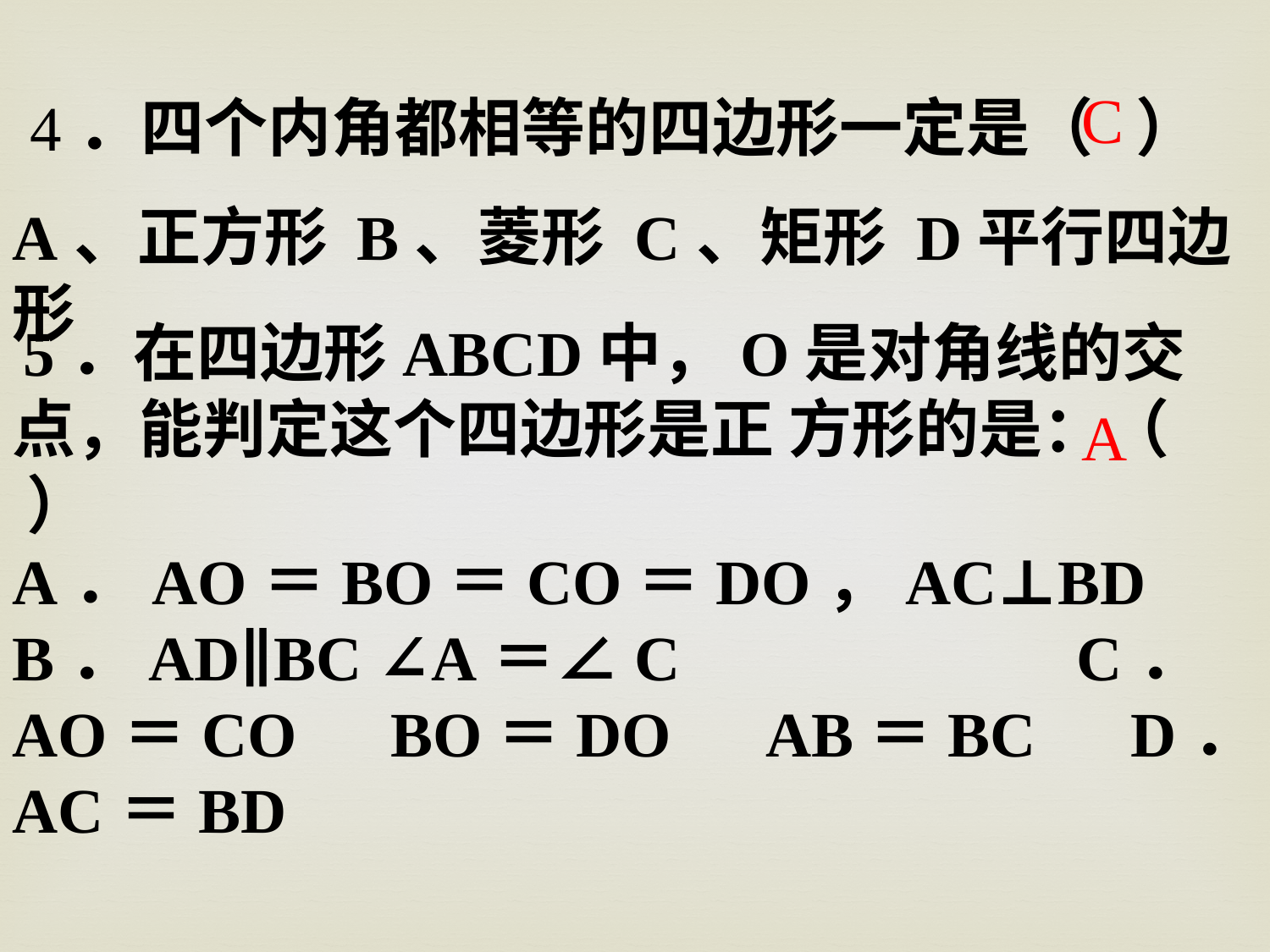

4．四个内角都相等的四边形一定是（   ）
A、正方形 B、菱形 C、矩形 D平行四边形
C
 5．在四边形ABCD中，O是对角线的交点，能判定这个四边形是正 方形的是：（      ）
A．AO＝BO＝CO＝DO，AC⊥BD　  B．AD∥BC ∠A＝∠C　                     C．AO＝CO　BO＝DO　AB＝BC      D．AC＝BD

A